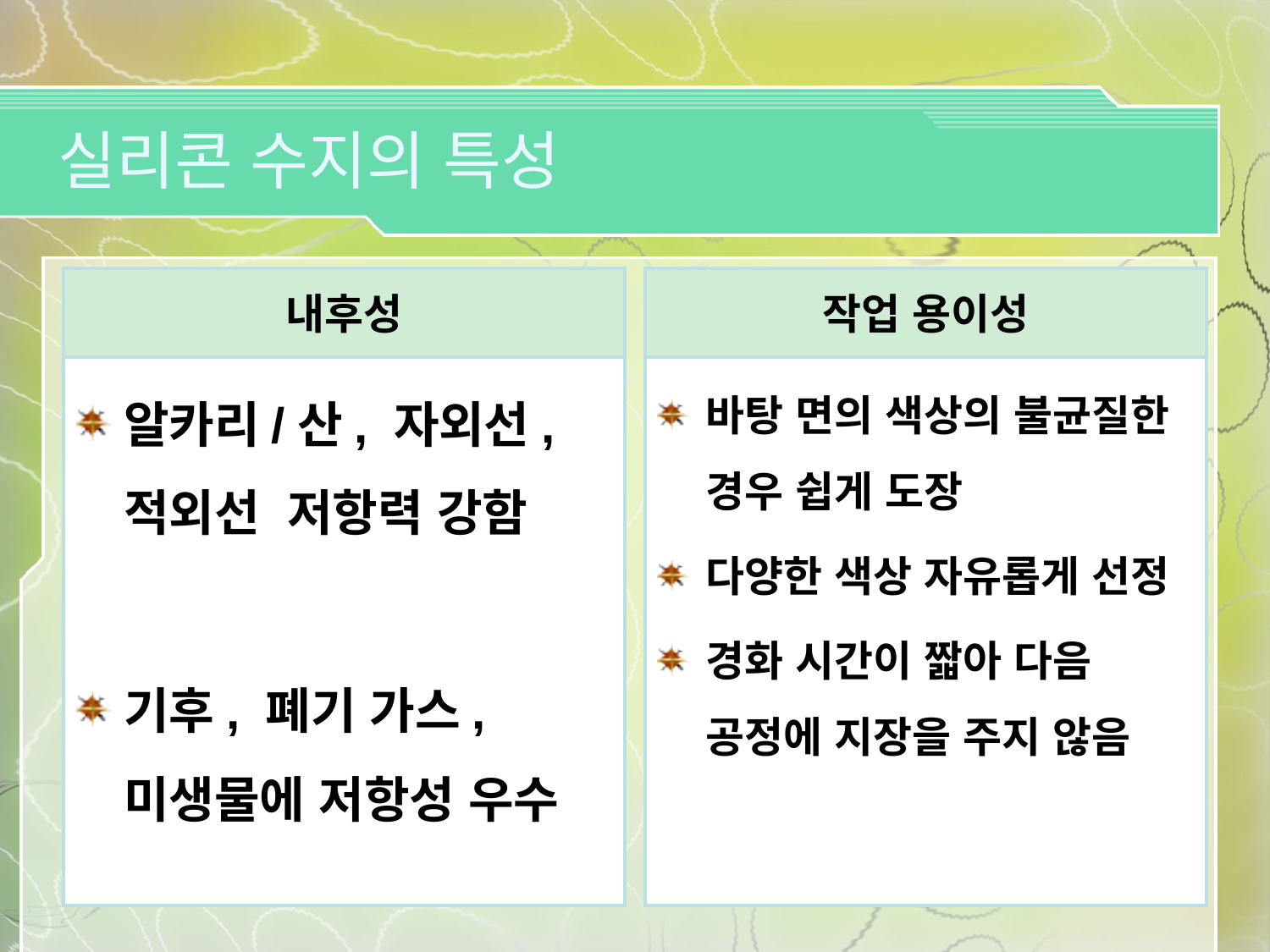

실리콘 수지의 특성
내후성
작업 용이성
알카리/산, 자외선, 적외선  저항력 강함

기후, 폐기 가스, 미생물에 저항성 우수

바탕 면의 색상의 불균질한 경우 쉽게 도장
다양한 색상 자유롭게 선정
경화 시간이 짧아 다음 공정에 지장을 주지 않음